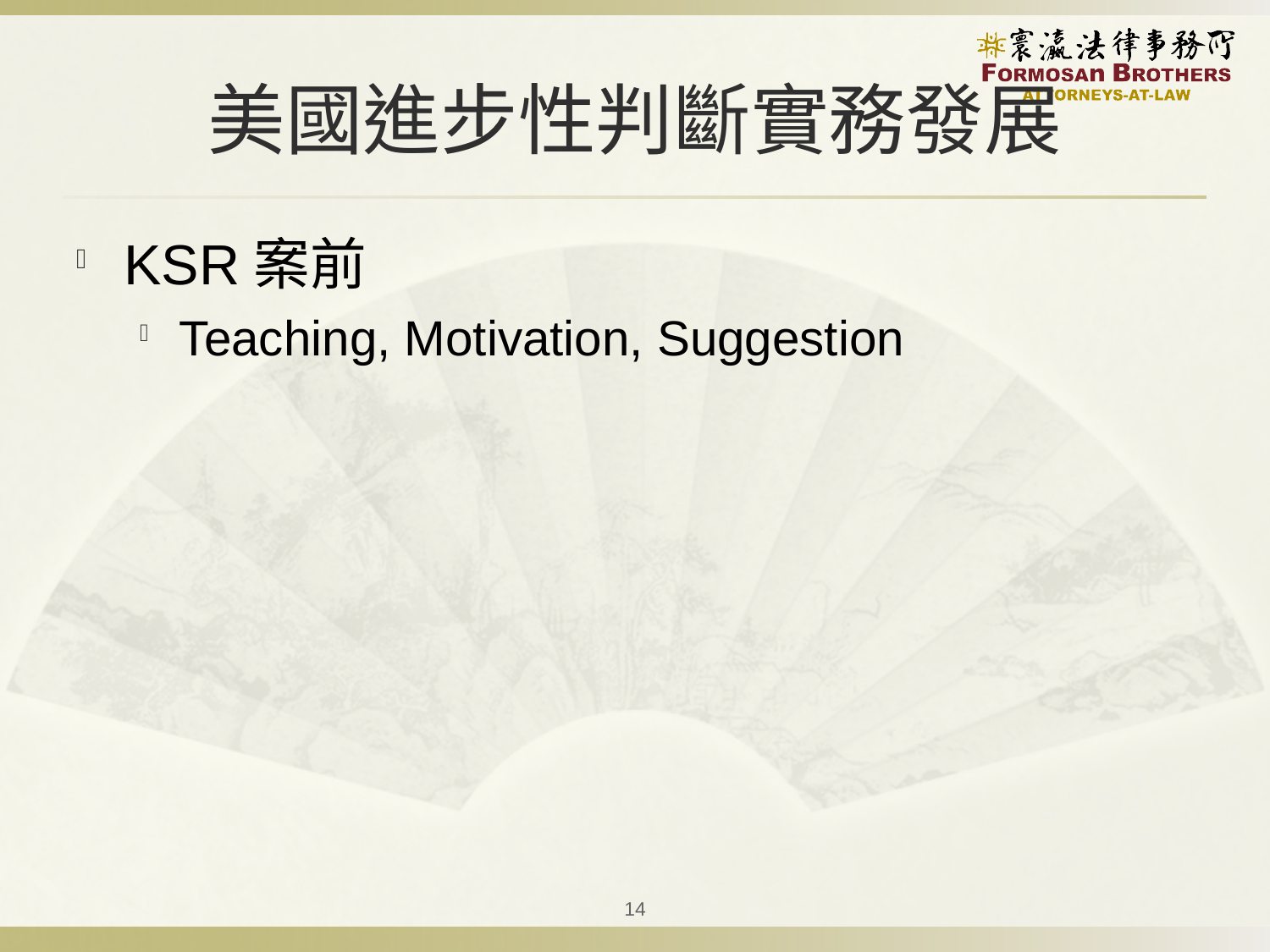

# 美國進步性判斷實務發展
KSR案前
Teaching, Motivation, Suggestion

14